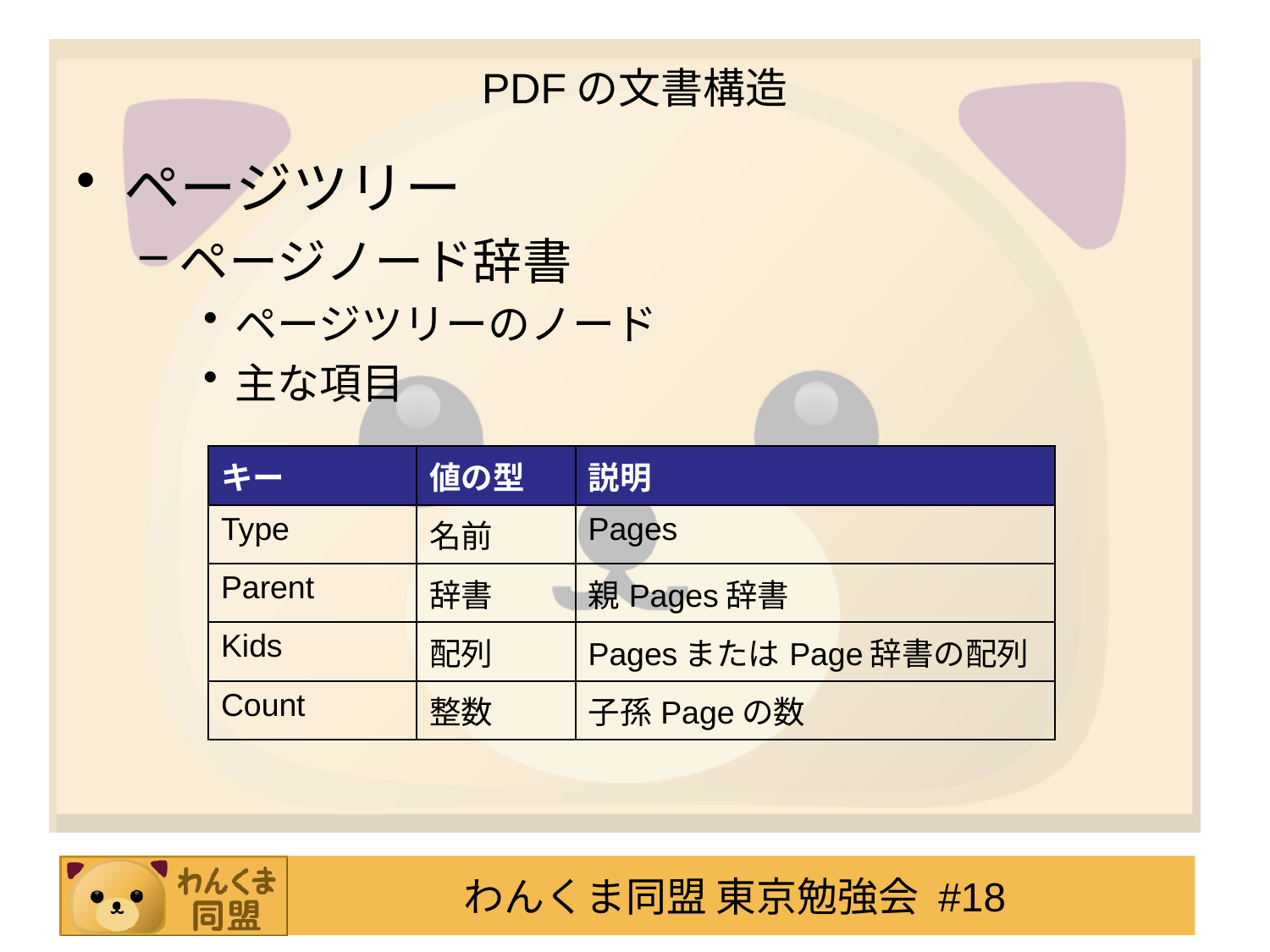

# PDFの文書構造
ページツリー
ページノード辞書
ページツリーのノード
主な項目
| キー | 値の型 | 説明 |
| --- | --- | --- |
| Type | 名前 | Pages |
| Parent | 辞書 | 親Pages辞書 |
| Kids | 配列 | PagesまたはPage辞書の配列 |
| Count | 整数 | 子孫Pageの数 |